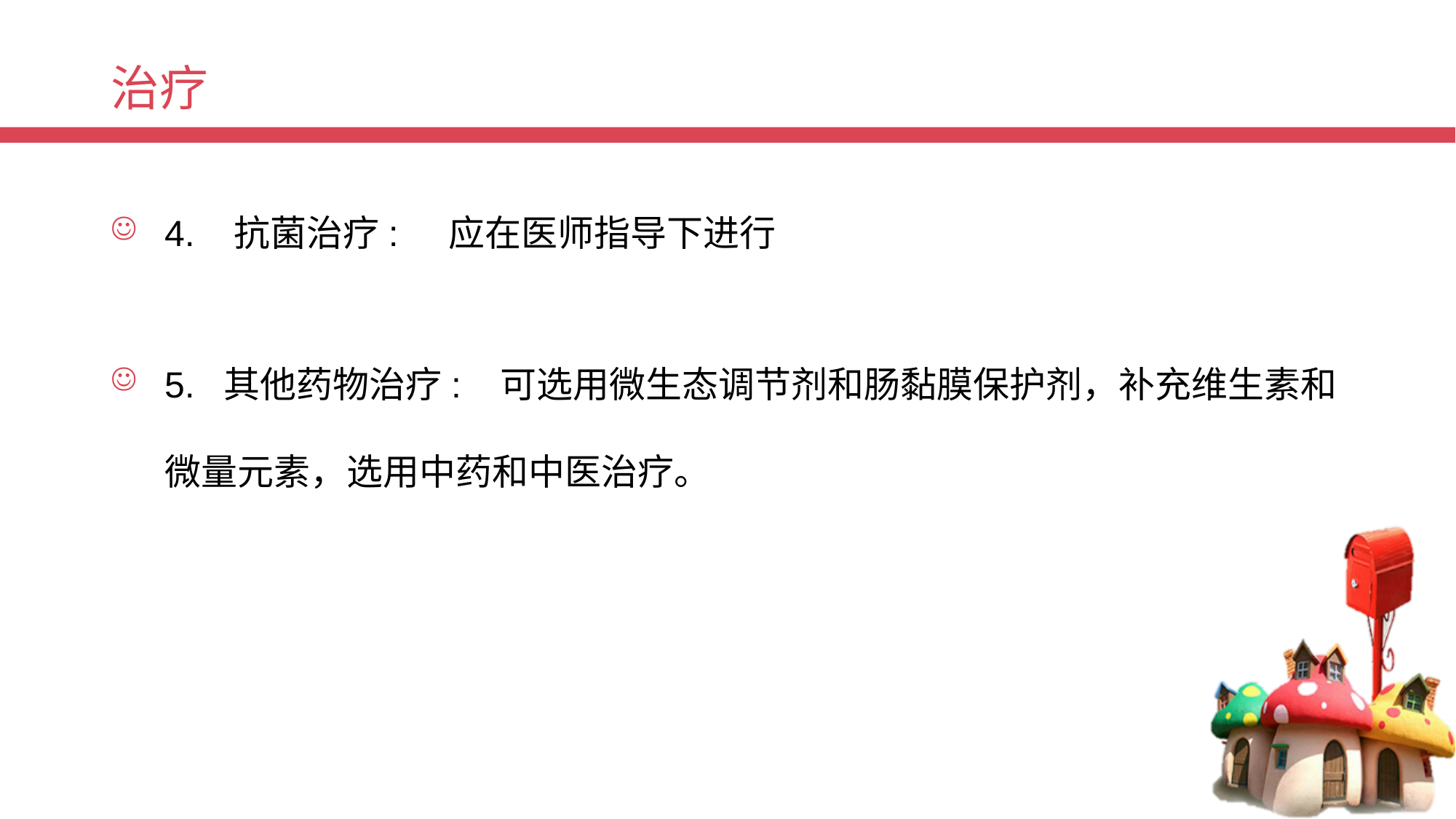

# 治疗
4.   抗菌治疗:    应在医师指导下进行
5.  其他药物治疗:   可选用微生态调节剂和肠黏膜保护剂，补充维生素和微量元素，选用中药和中医治疗。